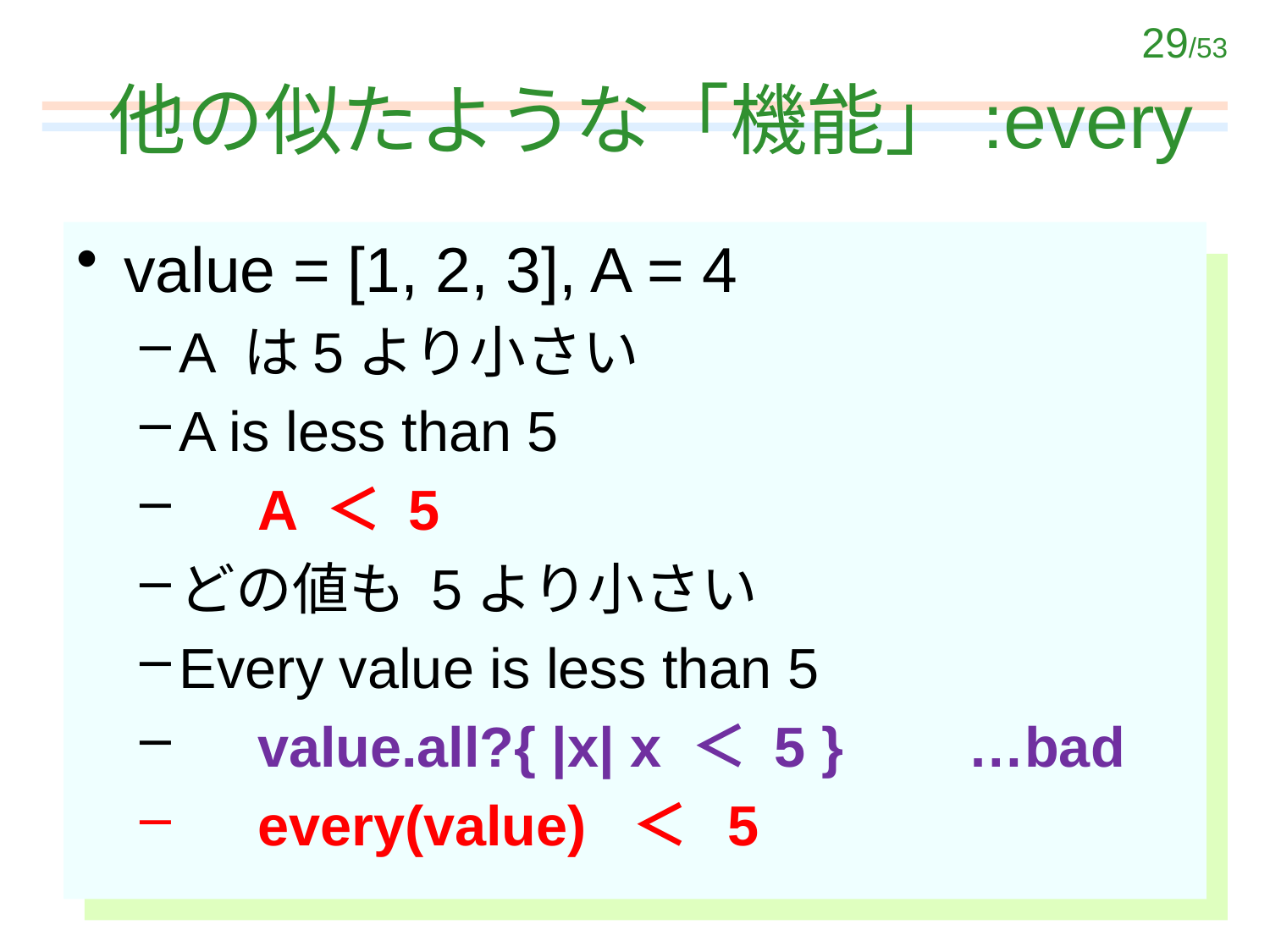

# 他の似たような「機能」:every
value = [1, 2, 3], A = 4
A は5より小さい
A is less than 5
     A ＜ 5
どの値も 5より小さい
Every value is less than 5
     value.all?{ |x| x ＜ 5 }        …bad
     every(value)  ＜  5